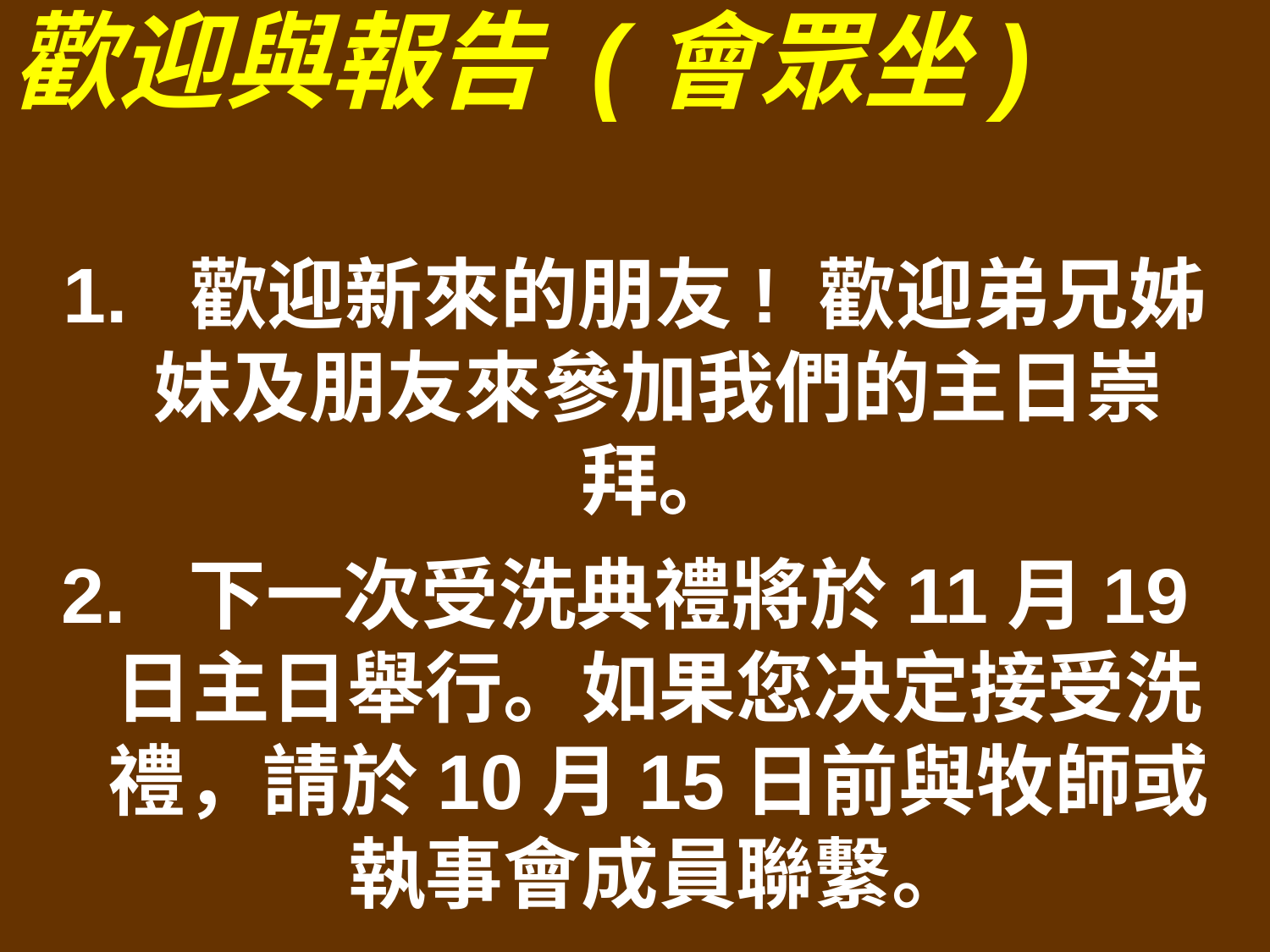

歡迎與報告 (會眾坐)

1.  歡迎新來的朋友! 歡迎弟兄姊妹及朋友來參加我們的主日崇拜。
2.  下一次受洗典禮將於11月19日主日舉行。如果您决定接受洗禮，請於10月15日前與牧師或執事會成員聯繫。